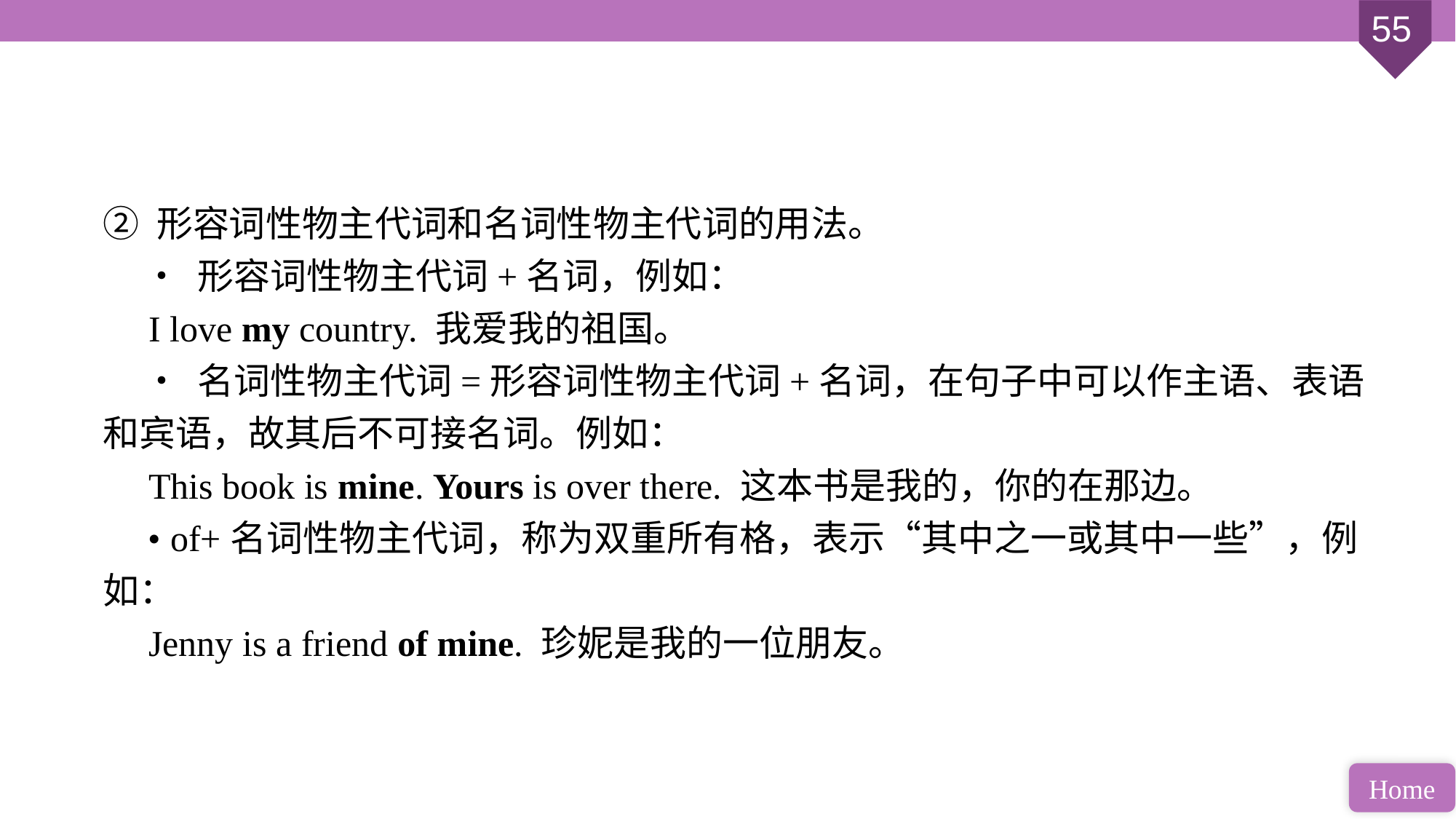

② 形容词性物主代词和名词性物主代词的用法。
     • 形容词性物主代词+名词，例如：
     I love my country. 我爱我的祖国。
     • 名词性物主代词=形容词性物主代词+名词，在句子中可以作主语、表语和宾语，故其后不可接名词。例如：
     This book is mine. Yours is over there. 这本书是我的，你的在那边。
     • of+名词性物主代词，称为双重所有格，表示“其中之一或其中一些”，例如：
     Jenny is a friend of mine. 珍妮是我的一位朋友。